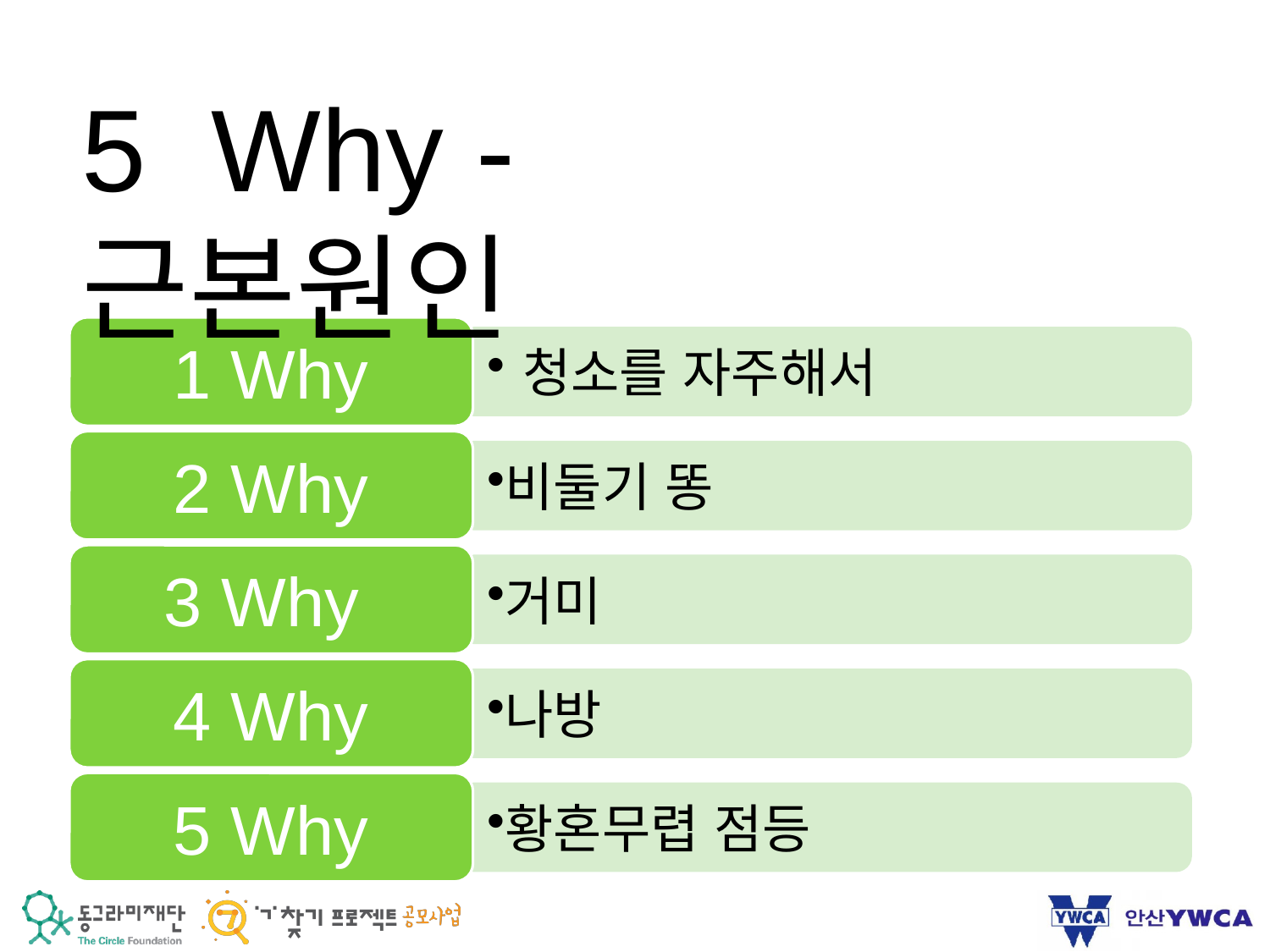

5  Why - 근본원인
1 Why
 청소를 자주해서
2 Why
비둘기 똥
3 Why
거미
4 Why
나방
5 Why
황혼무렵 점등